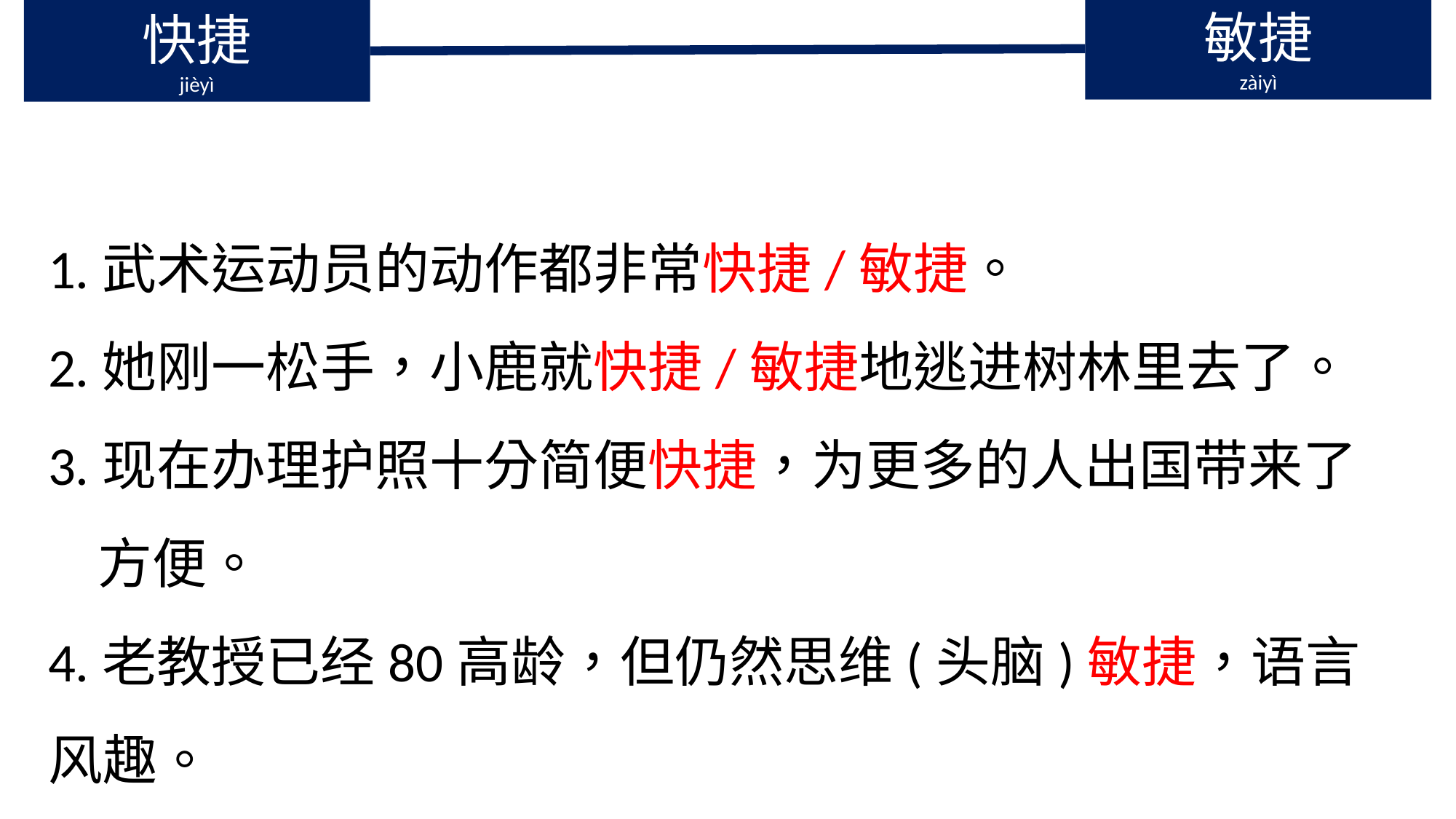

快捷
jièyì
敏捷
zàiyì
1.武术运动员的动作都非常快捷/敏捷。
2.她刚一松手，小鹿就快捷/敏捷地逃进树林里去了。
3.现在办理护照十分简便快捷，为更多的人出国带来了
   方便。
4.老教授已经80高龄，但仍然思维(头脑)敏捷，语言风趣。